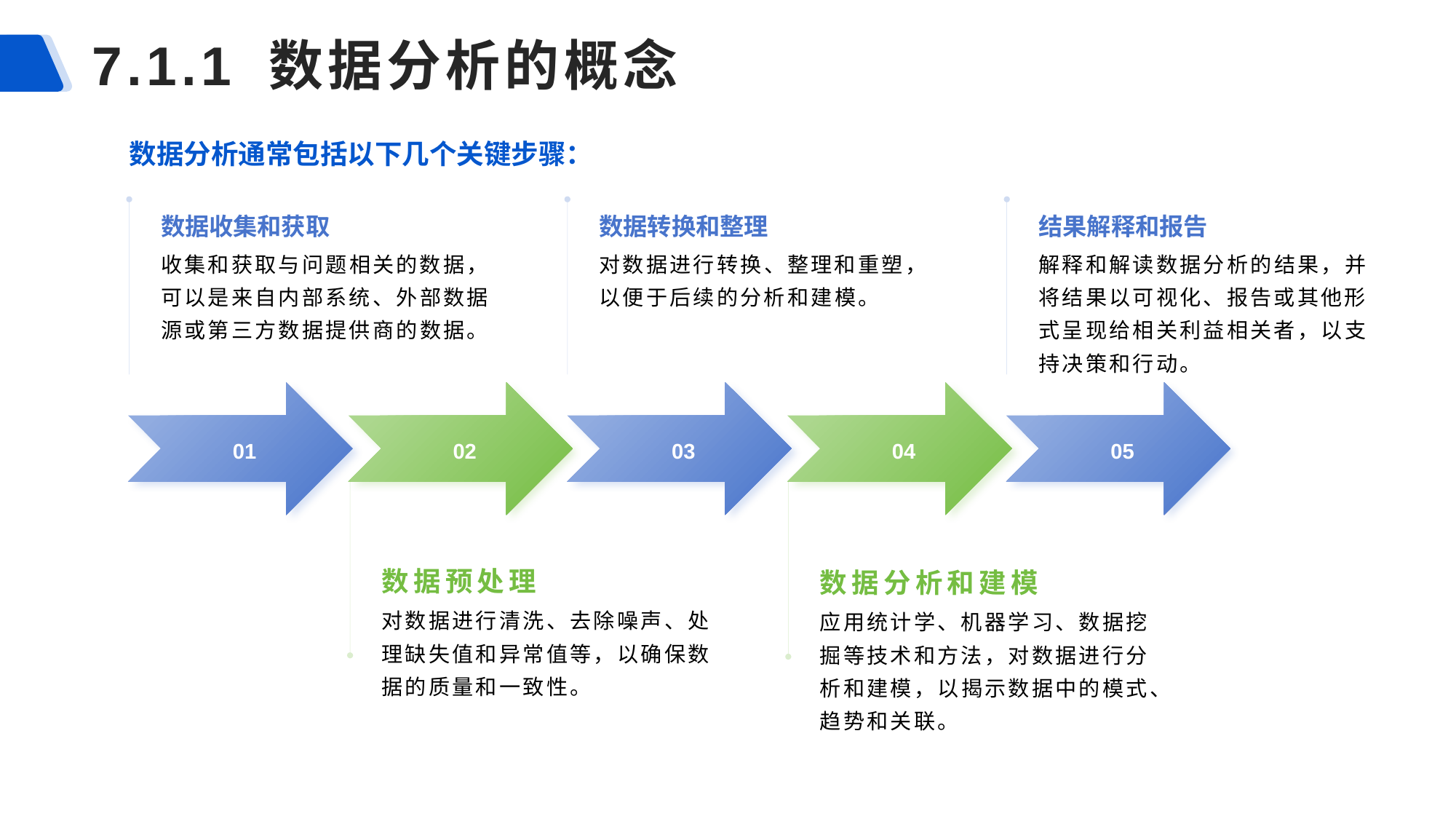

# 7.1.1 数据分析的概念
数据分析通常包括以下几个关键步骤：
数据收集和获取
数据转换和整理
结果解释和报告
收集和获取与问题相关的数据，可以是来自内部系统、外部数据源或第三方数据提供商的数据。
对数据进行转换、整理和重塑，以便于后续的分析和建模。
解释和解读数据分析的结果，并将结果以可视化、报告或其他形式呈现给相关利益相关者，以支持决策和行动。
01
02
03
04
05
数据预处理
数据分析和建模
对数据进行清洗、去除噪声、处理缺失值和异常值等，以确保数据的质量和一致性。
应用统计学、机器学习、数据挖掘等技术和方法，对数据进行分析和建模，以揭示数据中的模式、趋势和关联。